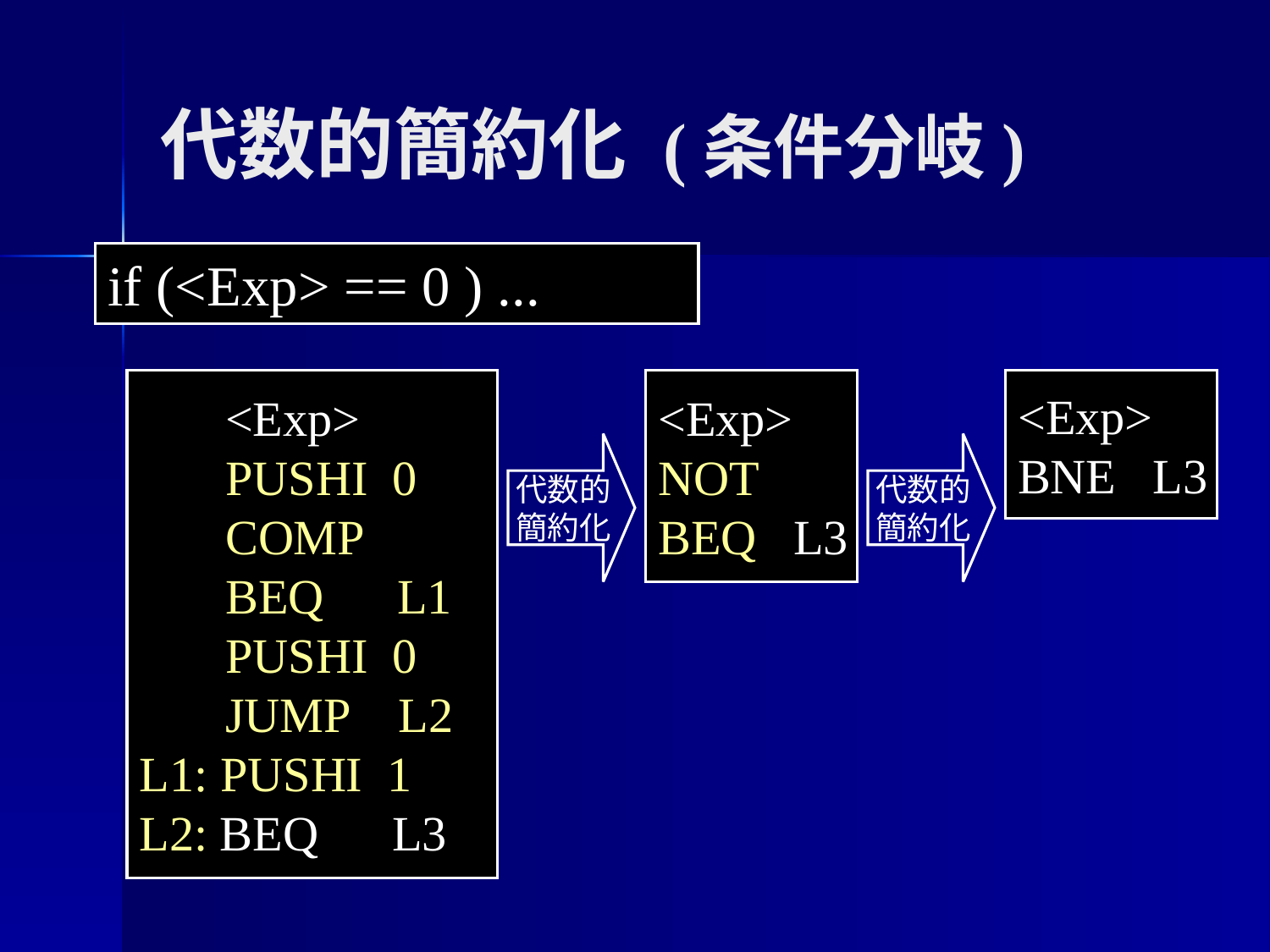

代数的簡約化 (条件分岐)
if (<Exp> == 0 ) ...
       <Exp>
       PUSHI  0
       COMP
       BEQ      L1
       PUSHI  0
       JUMP    L2
L1: PUSHI  1
L2: BEQ      L3
       <Exp>
       PUSHI  0
       COMP
       BEQ      L1
       PUSHI  0
       JUMP    L2
L1: PUSHI  1
L2: BEQ      L3
<Exp>
NOT
BEQ   L3
<Exp>
BNE   L3
代数的
簡約化
<Exp>
NOT
BEQ   L3
代数的
簡約化